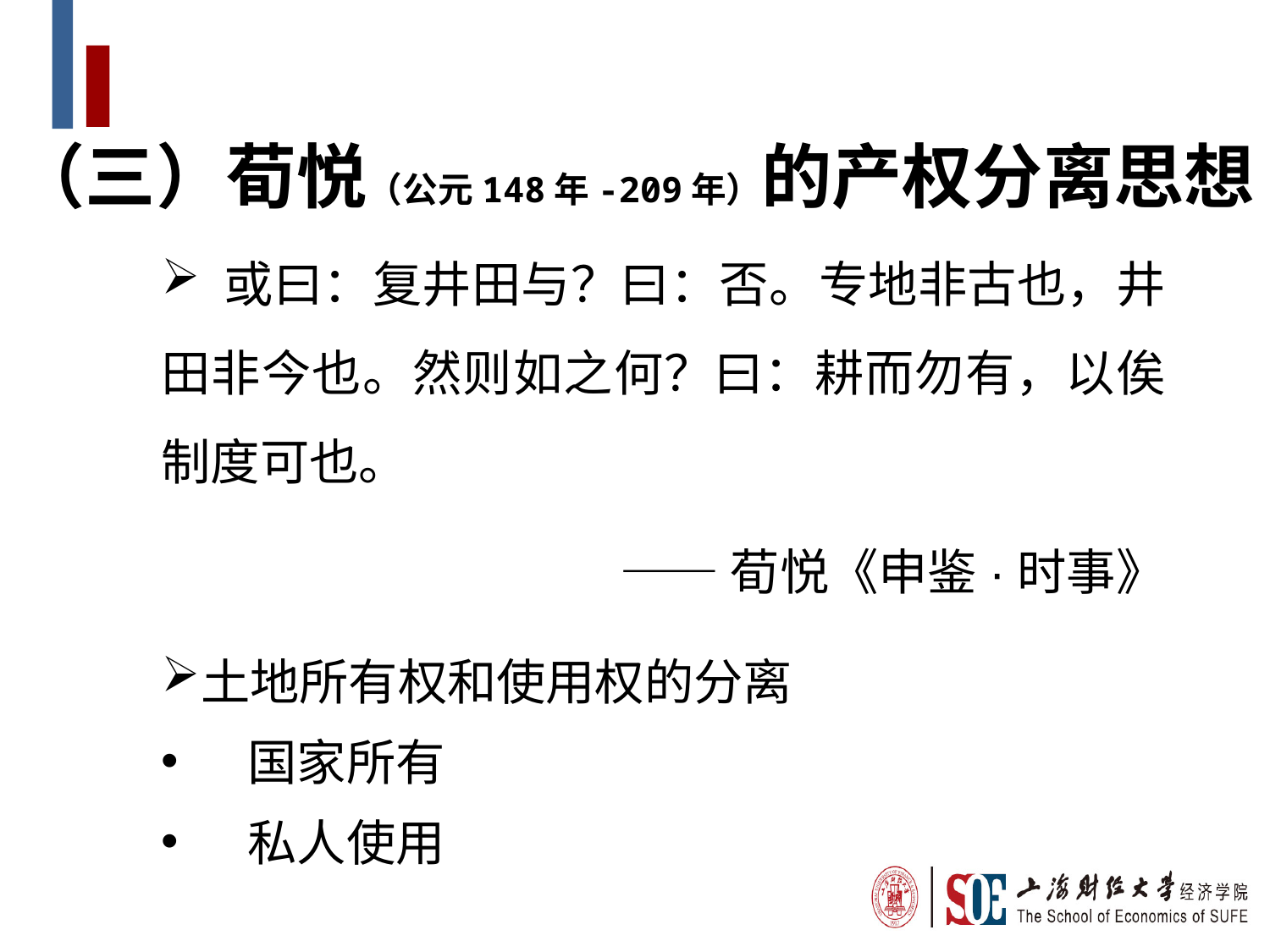

（三）荀悦（公元148年-209年）的产权分离思想
 或曰：复井田与？曰：否。专地非古也，井田非今也。然则如之何？曰：耕而勿有，以俟制度可也。
——荀悦《申鉴·时事》
土地所有权和使用权的分离
 国家所有
 私人使用